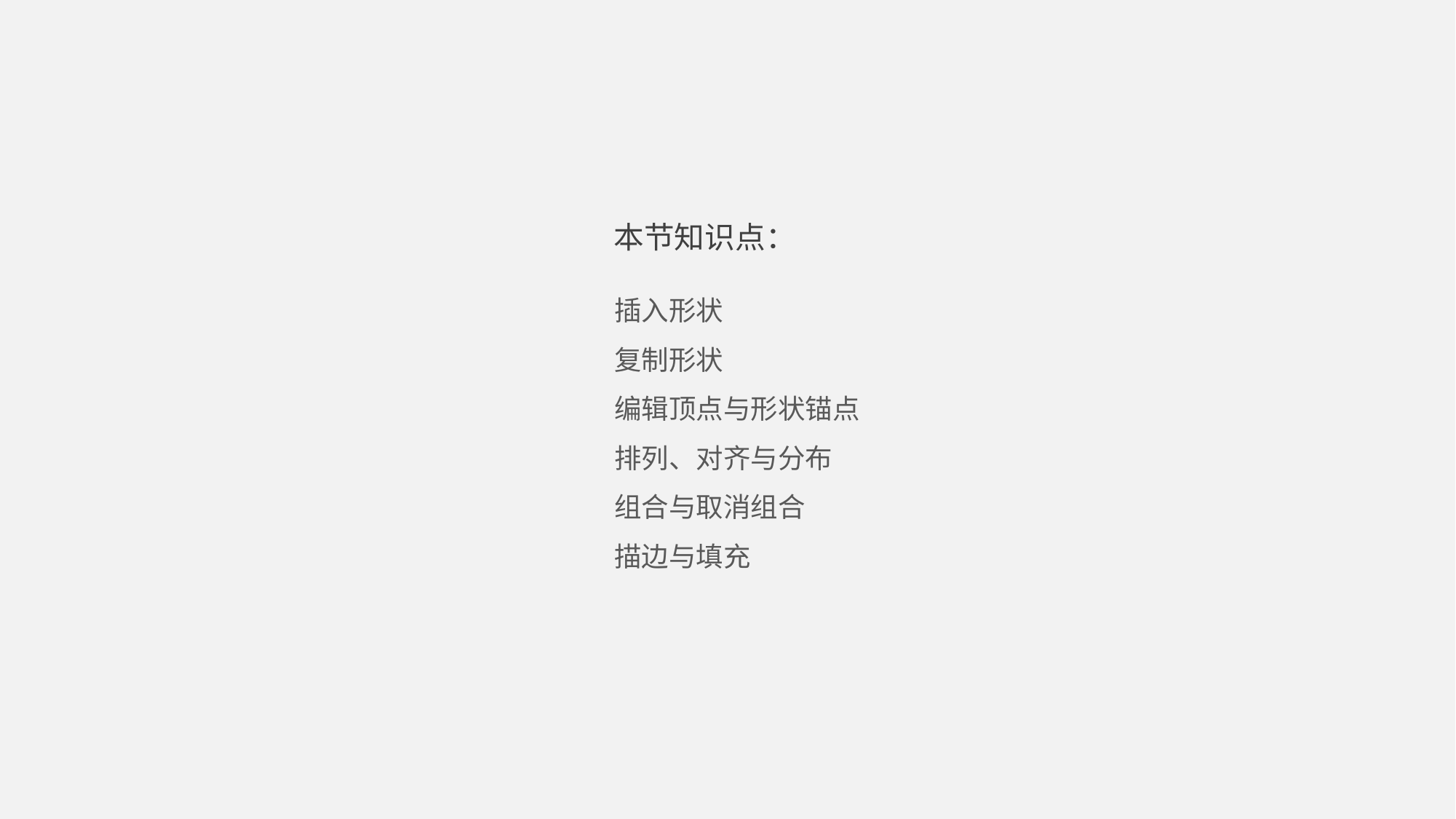

本节知识点：
插入形状
复制形状
编辑顶点与形状锚点
排列、对齐与分布
组合与取消组合
描边与填充